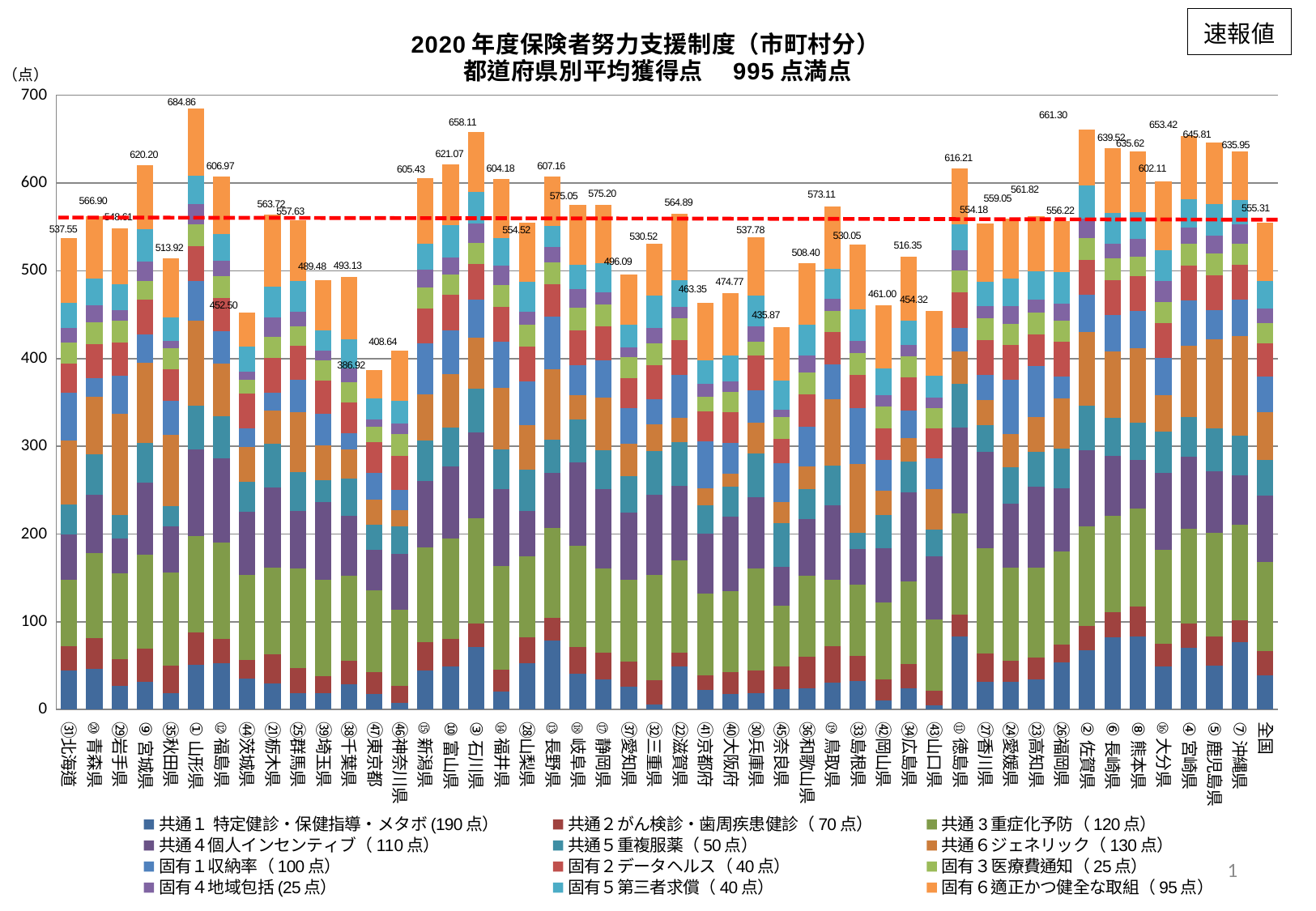

### Chart: 2020年度保険者努力支援制度（市町村分）
都道府県別平均獲得点　995点満点

| Category | 共通１ 特定健診・保健指導・メタボ(190点） | 共通２がん検診・歯周疾患健診（70点） | 共通3重症化予防（120点） | 共通４個人インセンティブ（110点） | 共通５重複服薬（50点） | 共通６ジェネリック（130点） | 固有１収納率（100点） | 固有２データヘルス（40点） | 固有３医療費通知（25点） | 固有４地域包括(25点） | 固有５第三者求償（40点） | 固有６適正かつ健全な取組（95点） | 合計
（995点） |
|---|---|---|---|---|---|---|---|---|---|---|---|---|---|
| ㉛北海道 | 44.59217877094972 | 27.71508379888268 | 75.08379888268156 | 52.486033519553075 | 34.022346368715084 | 73.05586592178771 | 54.32960893854749 | 33.340782122905026 | 23.491620111731844 | 16.843575418994412 | 28.41340782122905 | 74.1731843575419 | 537.5474860335196 |
| ⑳青森県 | 46.125 | 35.275 | 97.0 | 66.75 | 45.25 | 66.2 | 21.0 | 38.9 | 25.0 | 18.75 | 31.125 | 70.775 | 566.9 |
| ㉙岩手県 | 26.96969696969697 | 30.818181818181817 | 96.96969696969697 | 40.0 | 27.272727272727273 | 114.96969696969697 | 43.78787878787879 | 37.81818181818182 | 24.696969696969695 | 12.272727272727273 | 28.90909090909091 | 64.12121212121212 | 548.6060606060606 |
| ⑨宮城県 | 31.714285714285715 | 38.02857142857143 | 106.28571428571429 | 82.14285714285714 | 45.714285714285715 | 91.11428571428571 | 32.714285714285715 | 39.08571428571429 | 21.857142857142858 | 21.857142857142858 | 36.97142857142857 | 72.71428571428571 | 620.2 |
| ㉟秋田県 | 19.0 | 30.72 | 106.0 | 53.0 | 23.2 | 80.92 | 38.6 | 36.48 | 23.8 | 8.2 | 26.52 | 67.48 | 513.92 |
| ①山形県 | 50.57142857142857 | 37.114285714285714 | 109.71428571428571 | 98.85714285714286 | 50.0 | 96.57142857142857 | 45.42857142857143 | 40.0 | 24.714285714285715 | 22.571428571428573 | 33.142857142857146 | 76.17142857142858 | 684.8571428571429 |
| ⑫福島県 | 52.86440677966102 | 28.0 | 109.32203389830508 | 96.01694915254237 | 47.6271186440678 | 60.54237288135593 | 36.94915254237288 | 38.016949152542374 | 25.0 | 17.11864406779661 | 30.677966101694917 | 64.83050847457628 | 606.9661016949152 |
| ㊹茨城県 | 35.0 | 21.227272727272727 | 96.81818181818181 | 72.61363636363636 | 33.40909090909091 | 40.02272727272727 | 21.477272727272727 | 39.72727272727273 | 15.0 | 9.772727272727273 | 28.15909090909091 | 39.27272727272727 | 452.5 |
| ㉑栃木県 | 29.8 | 32.68 | 99.2 | 91.4 | 50.0 | 37.8 | 20.0 | 39.92 | 23.8 | 22.2 | 34.72 | 82.2 | 563.72 |
| ㉕群馬県 | 18.8 | 28.2 | 114.0 | 64.85714285714286 | 44.285714285714285 | 68.42857142857143 | 37.142857142857146 | 38.542857142857144 | 22.142857142857142 | 17.0 | 34.94285714285714 | 69.28571428571429 | 557.6285714285714 |
| ㊴埼玉県 | 18.41269841269841 | 19.841269841269842 | 109.84126984126983 | 88.0952380952381 | 25.396825396825395 | 39.507936507936506 | 36.34920634920635 | 37.74603174603175 | 22.77777777777778 | 10.952380952380953 | 22.666666666666668 | 57.888888888888886 | 489.4761904761905 |
| ㊳千葉県 | 28.98148148148148 | 26.87037037037037 | 96.85185185185185 | 67.87037037037037 | 42.22222222222222 | 33.351851851851855 | 18.425925925925927 | 34.96296296296296 | 23.425925925925927 | 15.74074074074074 | 32.851851851851855 | 71.57407407407408 | 493.1296296296296 |
| ㊼東京都 | 17.5 | 25.29032258064516 | 92.58064516129032 | 46.61290322580645 | 28.870967741935484 | 28.532258064516128 | 30.241935483870968 | 34.774193548387096 | 17.419354838709676 | 8.790322580645162 | 23.64516129032258 | 32.66129032258065 | 386.9193548387097 |
| ㊻神奈川県 | 7.212121212121212 | 19.696969696969695 | 86.36363636363636 | 64.39393939393939 | 30.606060606060606 | 18.636363636363637 | 23.03030303030303 | 39.484848484848484 | 24.696969696969695 | 11.363636363636363 | 26.272727272727273 | 56.878787878787875 | 408.6363636363636 |
| ⑮新潟県 | 44.333333333333336 | 32.06666666666667 | 108.0 | 75.66666666666667 | 46.666666666666664 | 52.7 | 57.833333333333336 | 39.93333333333333 | 23.333333333333332 | 21.0 | 29.466666666666665 | 74.43333333333334 | 605.4333333333333 |
| ⑩富山県 | 48.666666666666664 | 31.533333333333335 | 114.66666666666667 | 82.33333333333333 | 44.0 | 61.46666666666667 | 49.666666666666664 | 40.0 | 23.0 | 19.333333333333332 | 36.93333333333333 | 69.46666666666667 | 621.0666666666667 |
| ③石川県 | 71.57894736842105 | 26.789473684210527 | 120.0 | 97.10526315789474 | 50.0 | 57.94736842105263 | 43.94736842105263 | 40.0 | 24.210526315789473 | 22.36842105263158 | 35.78947368421053 | 68.36842105263158 | 658.1052631578947 |
| ⑭福井県 | 20.0 | 25.41176470588235 | 117.6470588235294 | 87.94117647058823 | 45.294117647058826 | 70.6470588235294 | 52.05882352941177 | 40.0 | 24.41176470588235 | 22.058823529411764 | 32.05882352941177 | 66.6470588235294 | 604.1764705882352 |
| ㉘山梨県 | 52.333333333333336 | 30.22222222222222 | 92.22222222222223 | 51.111111111111114 | 47.03703703703704 | 50.925925925925924 | 49.629629629629626 | 39.851851851851855 | 25.0 | 14.62962962962963 | 34.074074074074076 | 67.48148148148148 | 554.5185185185185 |
| ⑬長野県 | 78.54545454545455 | 25.87012987012987 | 102.72727272727273 | 62.5974025974026 | 37.922077922077925 | 80.45454545454545 | 59.285714285714285 | 37.22077922077922 | 24.805194805194805 | 17.92207792207792 | 23.31168831168831 | 56.493506493506494 | 607.1558441558442 |
| ⑱岐阜県 | 40.476190476190474 | 30.38095238095238 | 115.23809523809524 | 95.83333333333333 | 48.80952380952381 | 27.38095238095238 | 34.642857142857146 | 39.642857142857146 | 25.0 | 21.547619047619047 | 28.0 | 68.0952380952381 | 575.047619047619 |
| ⑰静岡県 | 33.857142857142854 | 30.457142857142856 | 96.85714285714286 | 90.28571428571429 | 44.0 | 59.68571428571428 | 43.142857142857146 | 38.6 | 25.0 | 13.285714285714286 | 33.457142857142856 | 66.57142857142857 | 575.2 |
| ㊲愛知県 | 26.444444444444443 | 28.574074074074073 | 92.4074074074074 | 77.22222222222223 | 41.2962962962963 | 37.18518518518518 | 40.370370370370374 | 34.03703703703704 | 24.166666666666668 | 10.648148148148149 | 26.166666666666668 | 57.574074074074076 | 496.0925925925926 |
| ㉜三重県 | 5.517241379310345 | 27.586206896551722 | 120.0 | 91.89655172413794 | 50.0 | 30.20689655172414 | 28.79310344827586 | 38.689655172413794 | 24.310344827586206 | 18.275862068965516 | 36.275862068965516 | 58.96551724137931 | 530.5172413793103 |
| ㉒滋賀県 | 48.94736842105263 | 16.0 | 104.73684210526316 | 85.0 | 50.0 | 28.105263157894736 | 48.421052631578945 | 39.578947368421055 | 25.0 | 13.157894736842104 | 30.31578947368421 | 75.63157894736842 | 564.8947368421053 |
| ㊶京都府 | 22.115384615384617 | 17.03846153846154 | 92.6923076923077 | 68.46153846153847 | 32.69230769230769 | 18.807692307692307 | 53.65384615384615 | 34.53846153846154 | 16.73076923076923 | 14.423076923076923 | 26.384615384615383 | 65.8076923076923 | 463.34615384615387 |
| ㊵大阪府 | 18.13953488372093 | 24.13953488372093 | 92.55813953488372 | 85.0 | 33.72093023255814 | 15.116279069767442 | 35.348837209302324 | 35.04651162790697 | 23.25581395348837 | 11.744186046511627 | 29.511627906976745 | 71.18604651162791 | 474.7674418604651 |
| ㉚兵庫県 | 18.902439024390244 | 25.902439024390244 | 116.09756097560975 | 80.73170731707317 | 50.0 | 34.8780487804878 | 37.68292682926829 | 38.90243902439025 | 16.097560975609756 | 17.195121951219512 | 35.609756097560975 | 65.78048780487805 | 537.780487804878 |
| ㊺奈良県 | 23.46153846153846 | 25.487179487179485 | 69.48717948717949 | 43.84615384615385 | 50.0 | 24.28205128205128 | 44.48717948717949 | 27.58974358974359 | 25.0 | 7.948717948717949 | 33.07692307692308 | 61.205128205128204 | 435.87179487179486 |
| ㊱和歌山県 | 24.166666666666668 | 36.03333333333333 | 92.0 | 64.5 | 34.666666666666664 | 25.733333333333334 | 45.0 | 36.63333333333333 | 25.0 | 19.5 | 35.53333333333333 | 69.63333333333334 | 508.4 |
| ⑲鳥取県 | 30.526315789473685 | 41.421052631578945 | 75.78947368421052 | 85.26315789473684 | 45.26315789473684 | 75.47368421052632 | 39.21052631578947 | 37.1578947368421 | 24.210526315789473 | 13.68421052631579 | 33.78947368421053 | 71.3157894736842 | 573.1052631578947 |
| ㉝島根県 | 32.63157894736842 | 28.789473684210527 | 80.52631578947368 | 40.526315789473685 | 18.42105263157895 | 79.26315789473684 | 63.421052631578945 | 38.0 | 24.473684210526315 | 13.68421052631579 | 35.89473684210526 | 74.42105263157895 | 530.0526315789474 |
| ㊷岡山県 | 10.037037037037036 | 24.11111111111111 | 87.77777777777777 | 61.851851851851855 | 37.407407407407405 | 27.77777777777778 | 35.0 | 36.0 | 25.0 | 13.703703703703704 | 30.11111111111111 | 72.22222222222223 | 461.0 |
| ㉞広島県 | 24.043478260869566 | 28.130434782608695 | 93.91304347826087 | 101.73913043478261 | 34.78260869565217 | 26.695652173913043 | 31.304347826086957 | 37.56521739130435 | 24.130434782608695 | 13.26086956521739 | 27.434782608695652 | 73.34782608695652 | 516.3478260869565 |
| ㊸山口県 | 4.631578947368421 | 17.105263157894736 | 80.52631578947368 | 71.84210526315789 | 31.05263157894737 | 46.26315789473684 | 34.473684210526315 | 34.05263157894737 | 23.94736842105263 | 11.578947368421053 | 25.263157894736842 | 73.57894736842105 | 454.3157894736842 |
| ⑪徳島県 | 83.33333333333333 | 24.916666666666668 | 115.0 | 98.125 | 50.0 | 36.25 | 27.5 | 40.0 | 25.0 | 23.541666666666668 | 28.958333333333332 | 63.583333333333336 | 616.2083333333334 |
| ㉗香川県 | 31.470588235294116 | 32.76470588235294 | 120.0 | 109.70588235294117 | 30.0 | 28.823529411764707 | 28.235294117647058 | 40.0 | 25.0 | 13.529411764705882 | 28.11764705882353 | 66.52941176470588 | 554.1764705882352 |
| ㉔愛媛県 | 31.75 | 23.3 | 107.0 | 72.5 | 41.5 | 38.0 | 61.75 | 39.8 | 23.5 | 21.0 | 30.75 | 68.2 | 559.05 |
| ㉓高知県 | 34.05882352941177 | 25.323529411764707 | 102.3529411764706 | 92.05882352941177 | 40.0 | 39.5 | 57.94117647058823 | 36.205882352941174 | 25.0 | 14.264705882352942 | 32.411764705882355 | 62.705882352941174 | 561.8235294117648 |
| ㉖福岡県 | 53.666666666666664 | 20.05 | 106.33333333333333 | 72.33333333333333 | 44.666666666666664 | 57.666666666666664 | 24.916666666666668 | 39.43333333333333 | 23.833333333333332 | 19.583333333333332 | 36.166666666666664 | 57.56666666666667 | 556.2166666666667 |
| ②佐賀県 | 67.75 | 27.35 | 114.0 | 86.75 | 50.0 | 84.75 | 42.0 | 40.0 | 25.0 | 21.75 | 37.45 | 64.5 | 661.3 |
| ⑥長崎県 | 82.38095238095238 | 28.238095238095237 | 110.47619047619048 | 67.85714285714286 | 43.333333333333336 | 76.23809523809524 | 41.19047619047619 | 39.80952380952381 | 25.0 | 16.19047619047619 | 34.857142857142854 | 73.95238095238095 | 639.5238095238095 |
| ⑧熊本県 | 83.33333333333333 | 33.62222222222222 | 112.0 | 55.55555555555556 | 42.666666666666664 | 84.75555555555556 | 42.22222222222222 | 40.0 | 21.666666666666668 | 20.333333333333332 | 30.355555555555554 | 69.11111111111111 | 635.6222222222223 |
| ⑯大分県 | 49.166666666666664 | 25.88888888888889 | 106.66666666666667 | 87.77777777777777 | 47.22222222222222 | 41.666666666666664 | 42.22222222222222 | 40.0 | 23.88888888888889 | 24.166666666666668 | 34.44444444444444 | 79.0 | 602.1111111111111 |
| ④宮崎県 | 70.3076923076923 | 27.76923076923077 | 107.6923076923077 | 82.5 | 45.38461538461539 | 80.96153846153847 | 51.73076923076923 | 39.84615384615385 | 24.615384615384617 | 18.846153846153847 | 31.846153846153847 | 71.92307692307692 | 653.4230769230769 |
| ⑤鹿児島県 | 49.83720930232558 | 33.02325581395349 | 118.13953488372093 | 70.34883720930233 | 48.83720930232558 | 101.51162790697674 | 33.48837209302326 | 40.0 | 24.53488372093023 | 20.11627906976744 | 36.627906976744185 | 69.34883720930233 | 645.8139534883721 |
| ⑦沖縄県 | 77.07317073170732 | 24.609756097560975 | 109.26829268292683 | 55.609756097560975 | 45.853658536585364 | 113.4390243902439 | 41.09756097560975 | 39.853658536585364 | 24.26829268292683 | 22.195121951219512 | 27.536585365853657 | 55.146341463414636 | 635.9512195121952 |
| 全国 | 38.745264039550506 | 27.689019772188093 | 101.93257880755975 | 75.25474590324312 | 41.071791775586725 | 54.55771222757965 | 40.02438160692857 | 38.016788081231155 | 23.515198770527622 | 16.593639215250402 | 31.21275202333043 | 66.591935626913 | 555.3068716796762 |
（点）
1